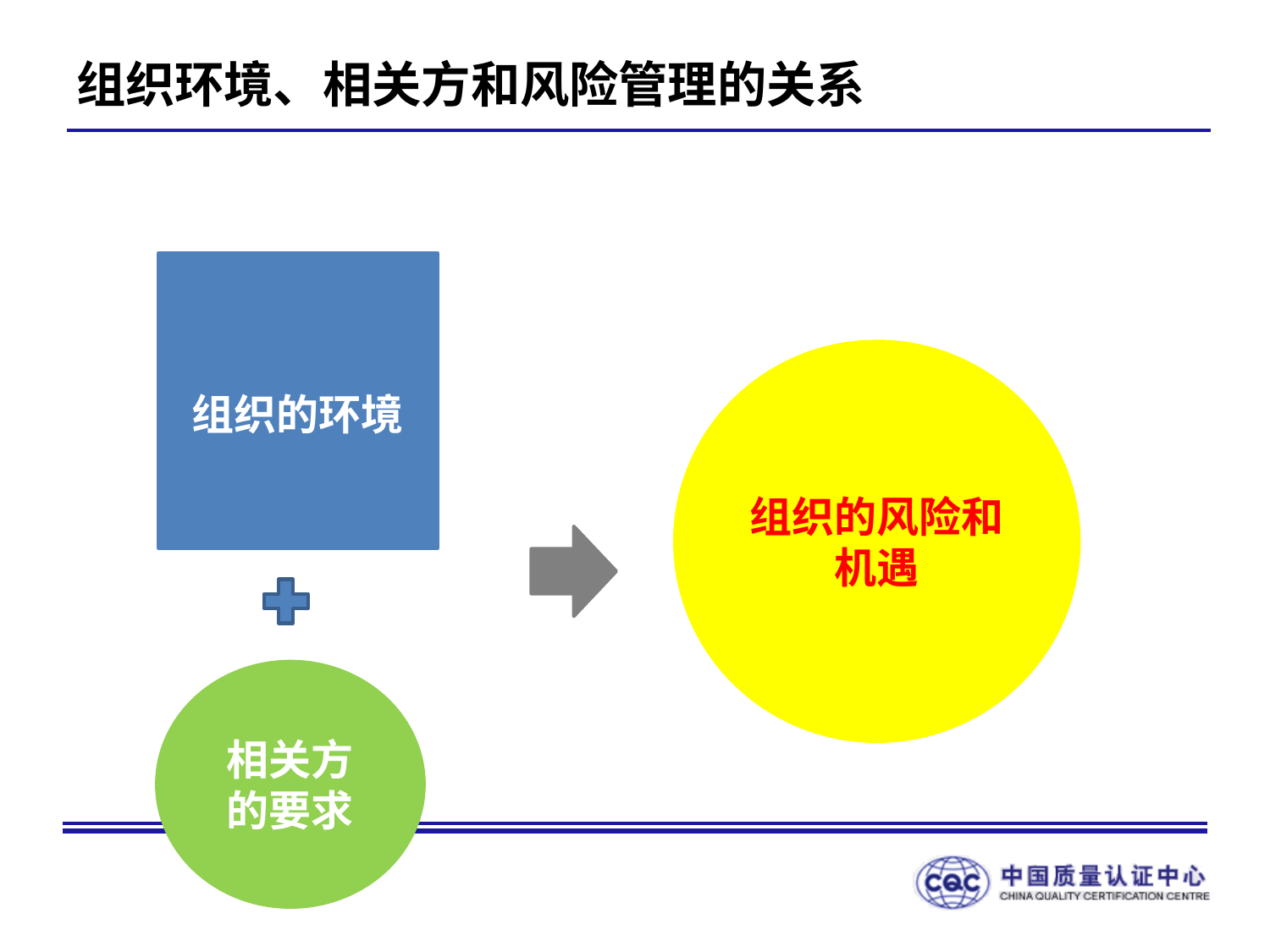

# 组织环境、相关方和风险管理的关系
组织的环境
组织的风险和机遇

相关方的要求